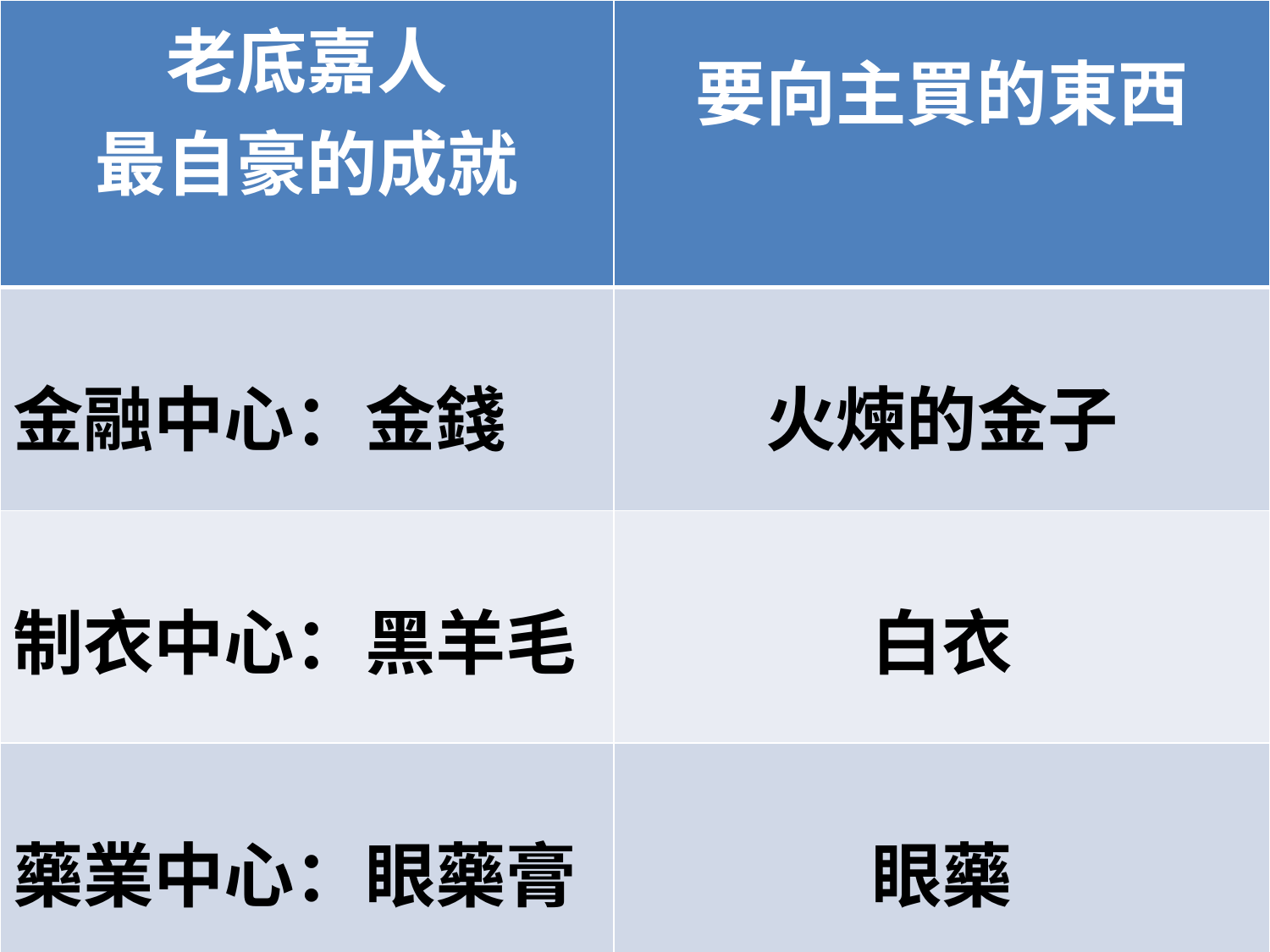

| 老底嘉人 最自豪的成就 | 要向主買的東西 |
| --- | --- |
| 金融中心：金錢 | 火煉的金子 |
| 制衣中心：黑羊毛 | 白衣 |
| 藥業中心：眼藥膏 | 眼藥 |
#